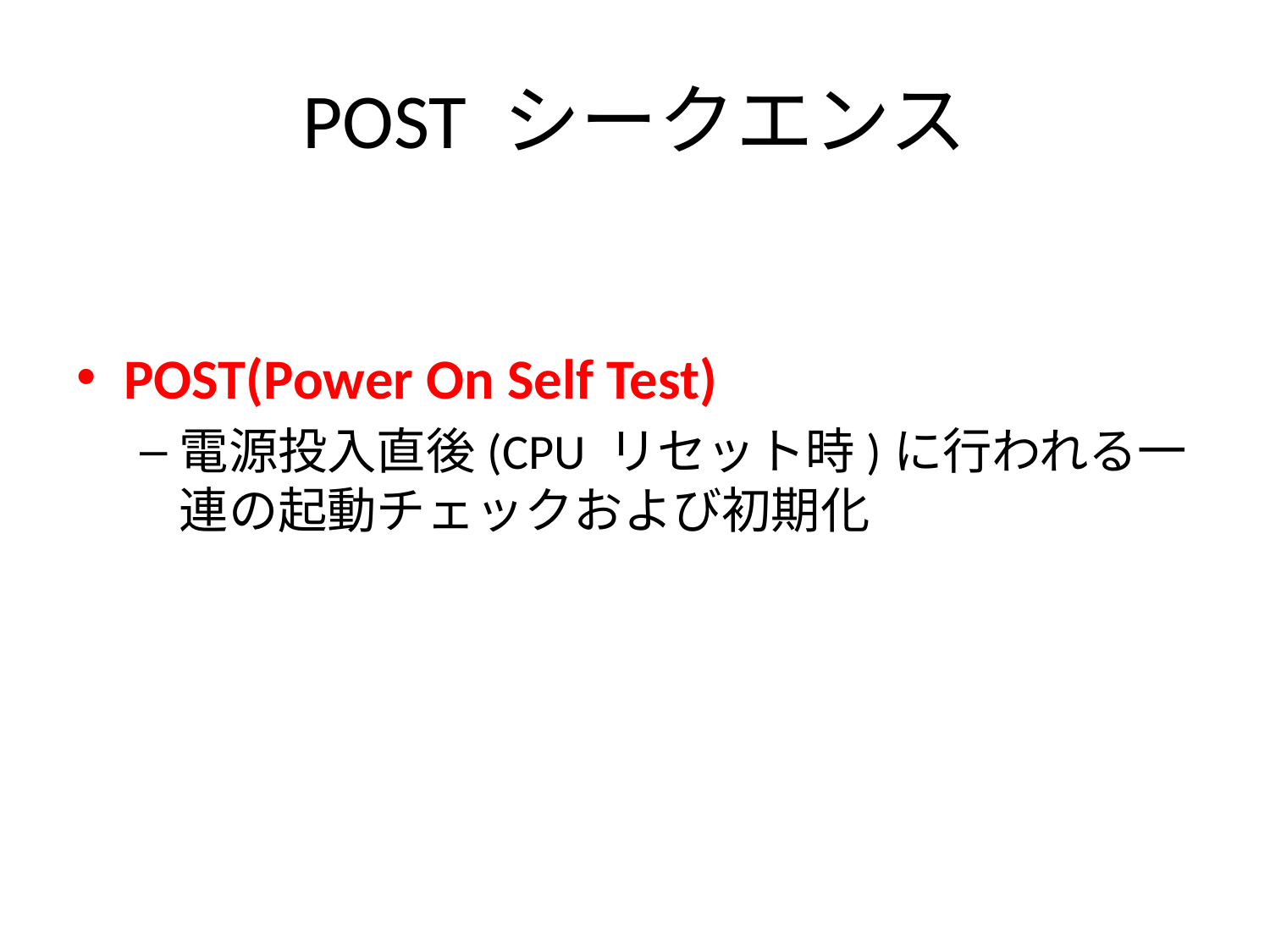

# POST シークエンス
POST(Power On Self Test)
電源投入直後(CPU リセット時)に行われる一連の起動チェックおよび初期化